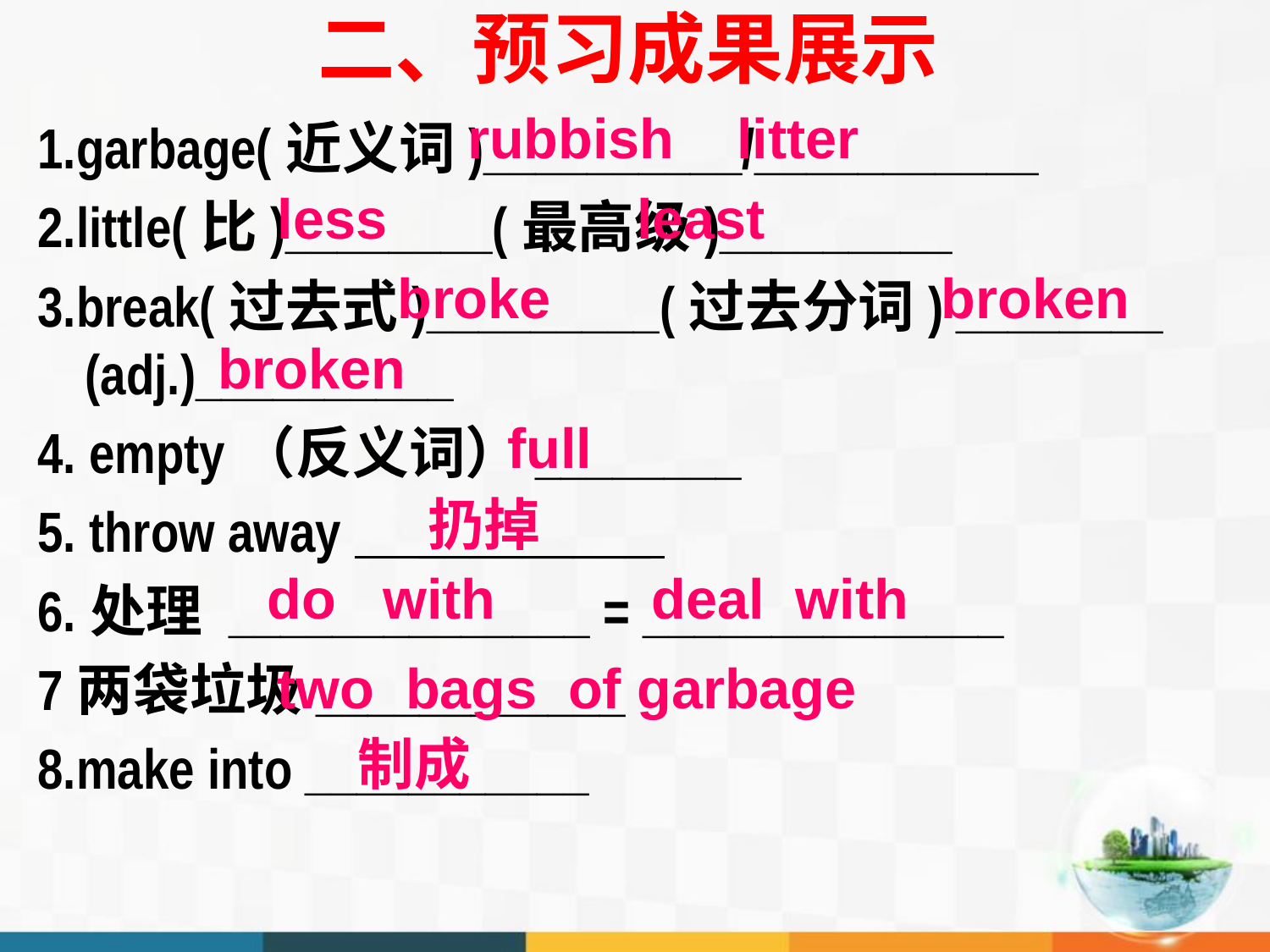

二、预习成果展示
rubbish    litter
1.garbage(近义词)__________/___________
2.little(比)________(最高级)_________
3.break(过去式)_________(过去分词) ________ (adj.)__________
4. empty（反义词）________
5. throw away      _________
6.处理 ______________ = ______________
7两袋垃圾____________
8.make into ___________
less                least
broke                         broken
broken
full
扔掉
do   with          deal  with
two  bags  of garbage
制成